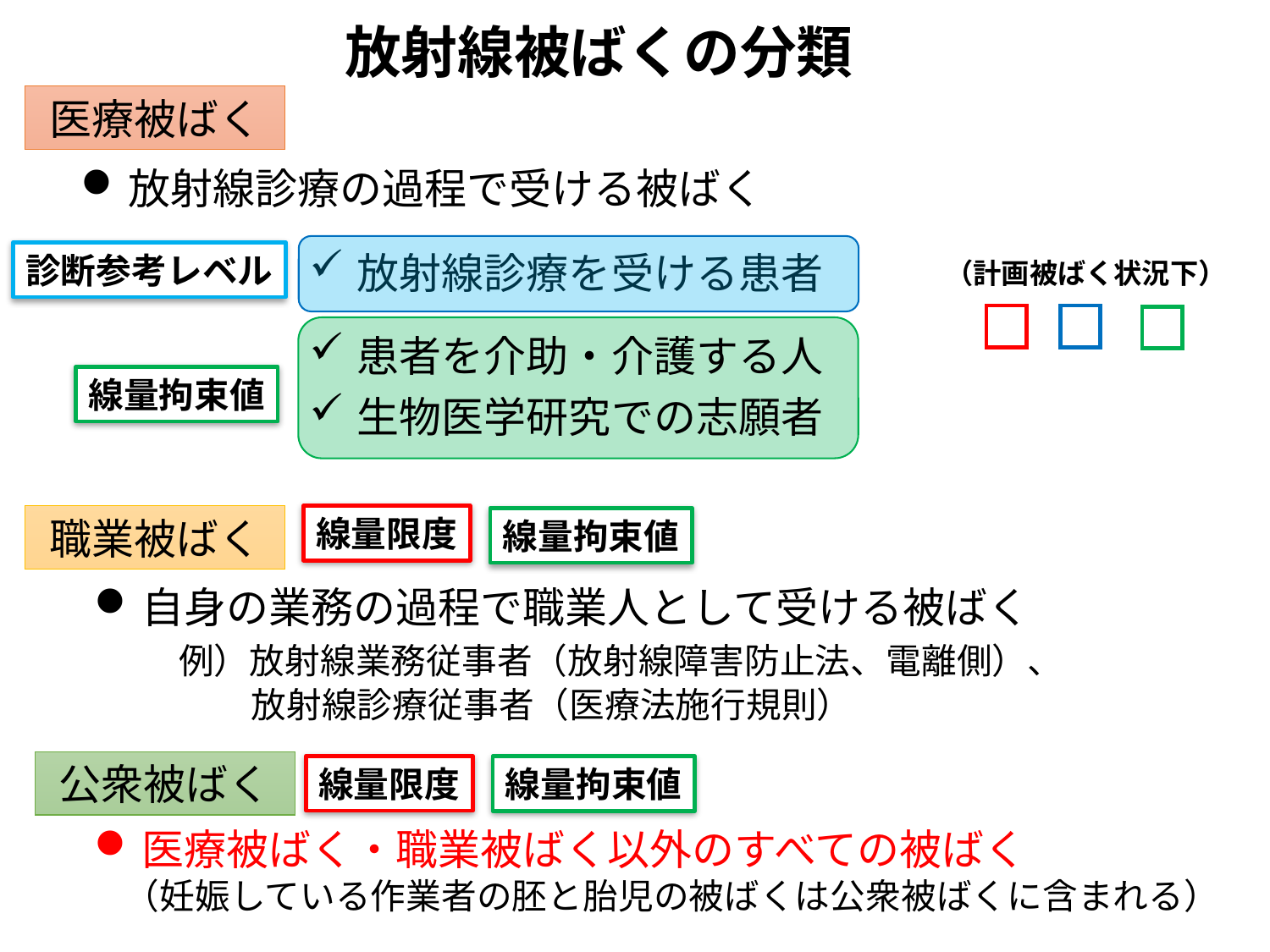

# 放射線被ばくの分類
医療被ばく
放射線診療の過程で受ける被ばく

（計画被ばく状況下）

放射線診療を受ける患者
患者を介助・介護する人
生物医学研究での志願者
診断参考レベル

線量拘束値
線量限度
職業被ばく
線量拘束値
自身の業務の過程で職業人として受ける被ばく
　　例）放射線業務従事者（放射線障害防止法、電離側）、
　　　　  放射線診療従事者（医療法施行規則）

公衆被ばく
線量限度
線量拘束値
医療被ばく・職業被ばく以外のすべての被ばく
（妊娠している作業者の胚と胎児の被ばくは公衆被ばくに含まれる）